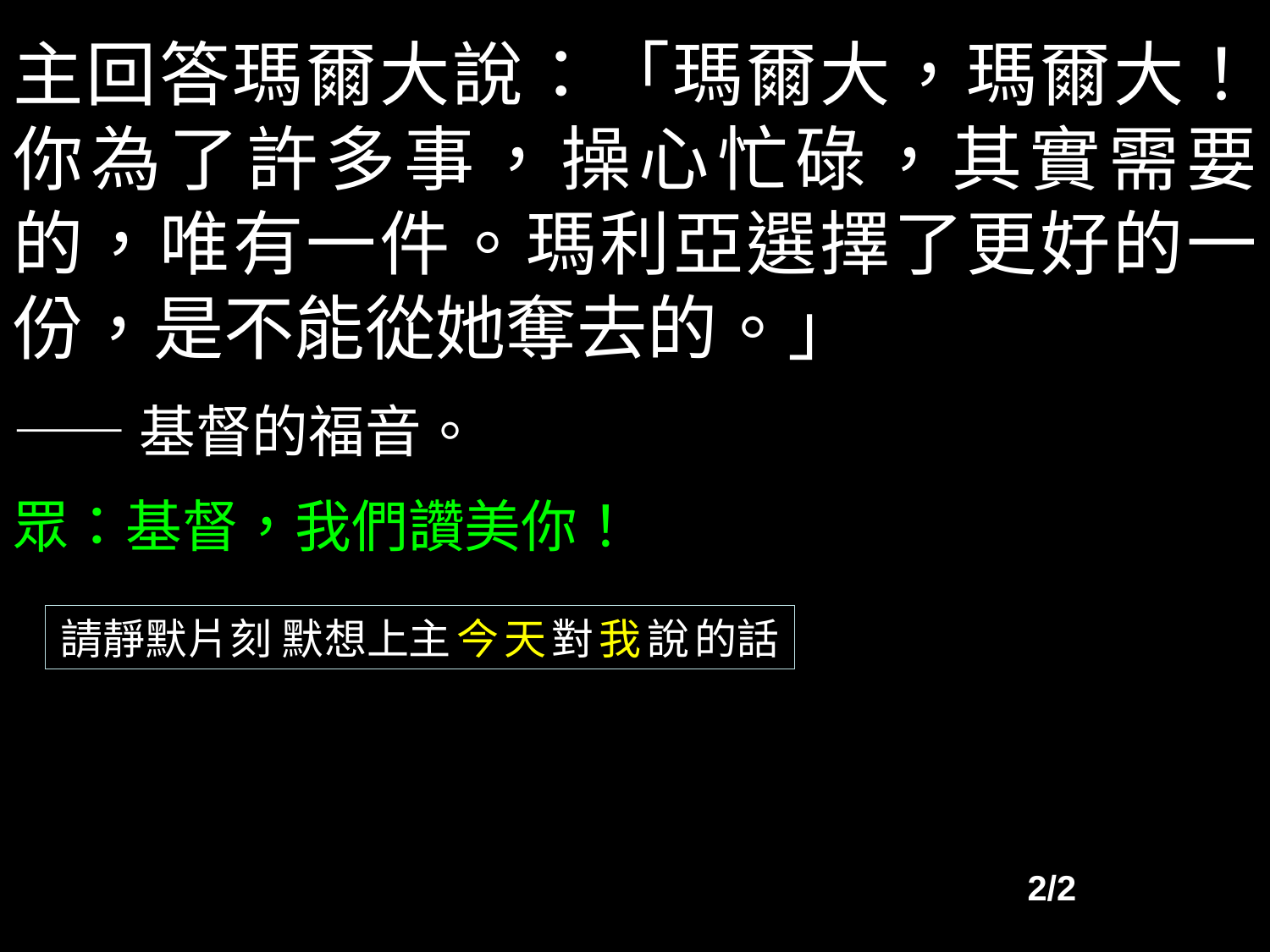

主回答瑪爾大說：「瑪爾大，瑪爾大！你為了許多事，操心忙碌，其實需要的，唯有一件。瑪利亞選擇了更好的一份，是不能從她奪去的。」
——基督的福音。
眾：基督，我們讚美你！

請靜默片刻 默想上主今天對我說的話
2/2